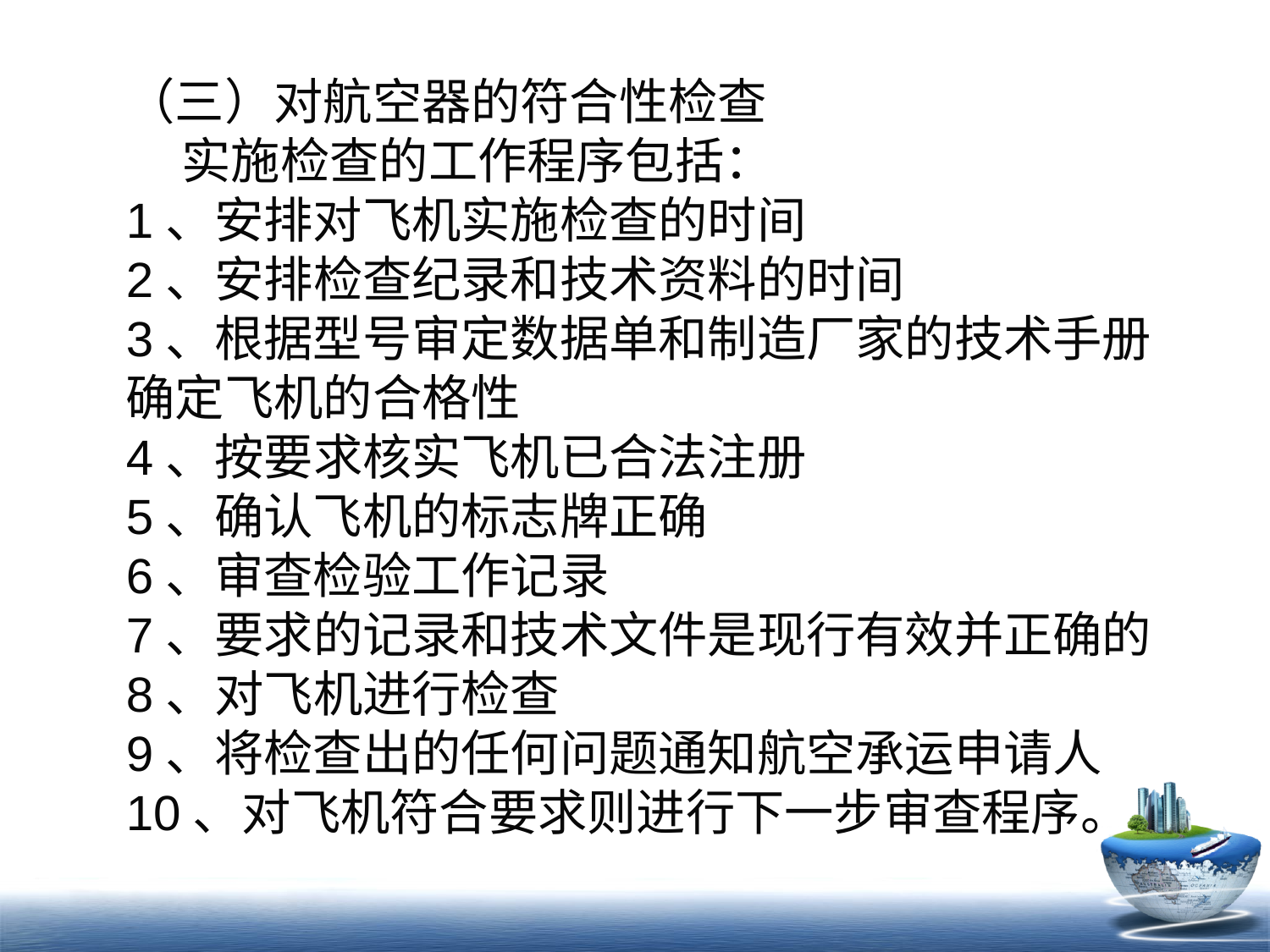

（三）对航空器的符合性检查
    实施检查的工作程序包括：
1、安排对飞机实施检查的时间
2、安排检查纪录和技术资料的时间
3、根据型号审定数据单和制造厂家的技术手册确定飞机的合格性
4、按要求核实飞机已合法注册
5、确认飞机的标志牌正确
6、审查检验工作记录
7、要求的记录和技术文件是现行有效并正确的
8、对飞机进行检查
9、将检查出的任何问题通知航空承运申请人
10、对飞机符合要求则进行下一步审查程序。